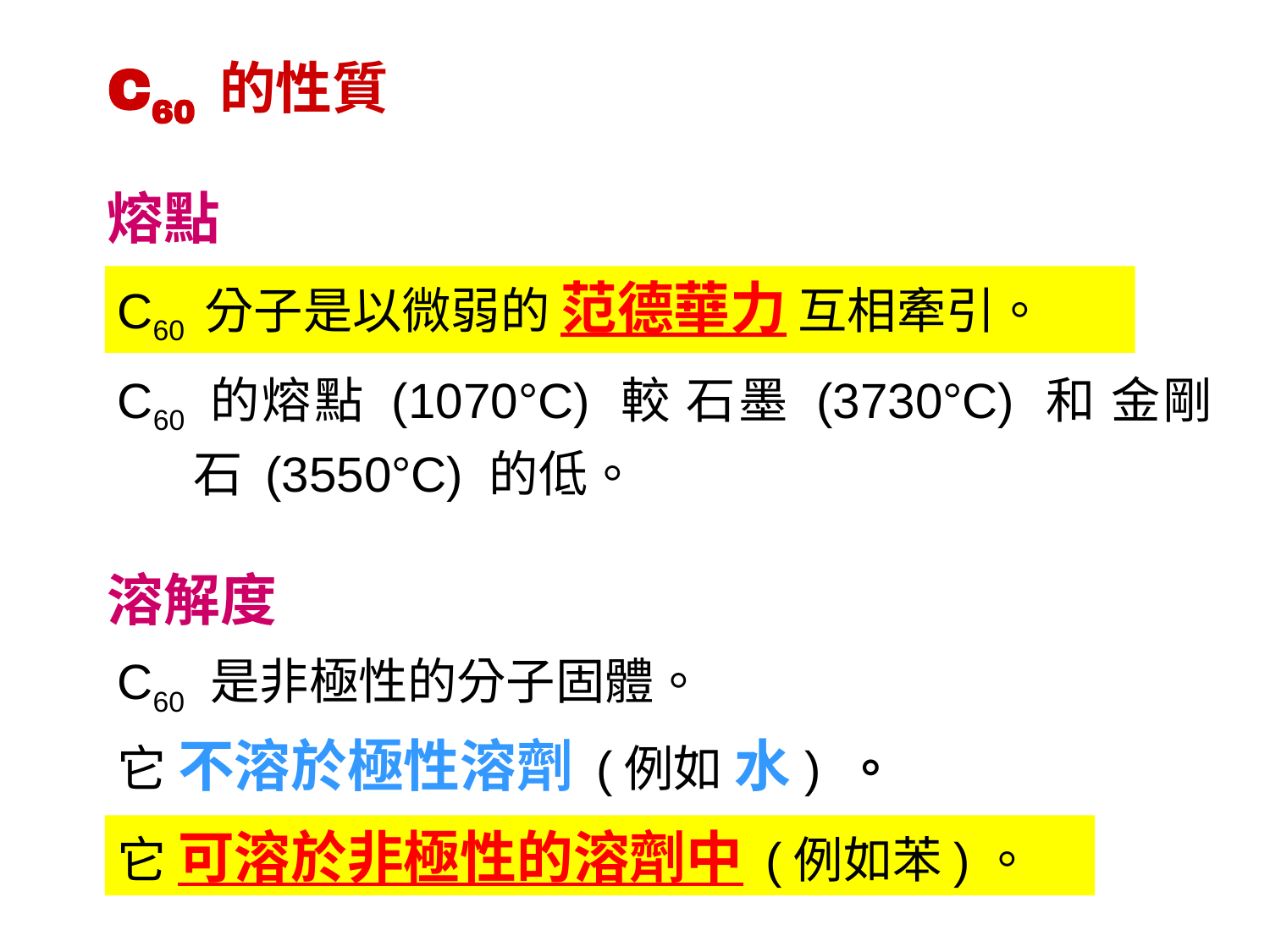

C60 的性質
熔點
C60 分子是以微弱的 范德華力 互相牽引。
C60 的熔點 (1070°C) 較 石墨 (3730°C) 和 金剛石 (3550°C) 的低。
溶解度
C60 是非極性的分子固體。
它 不溶於極性溶劑 (例如 水) 。
它 可溶於非極性的溶劑中 (例如苯)。